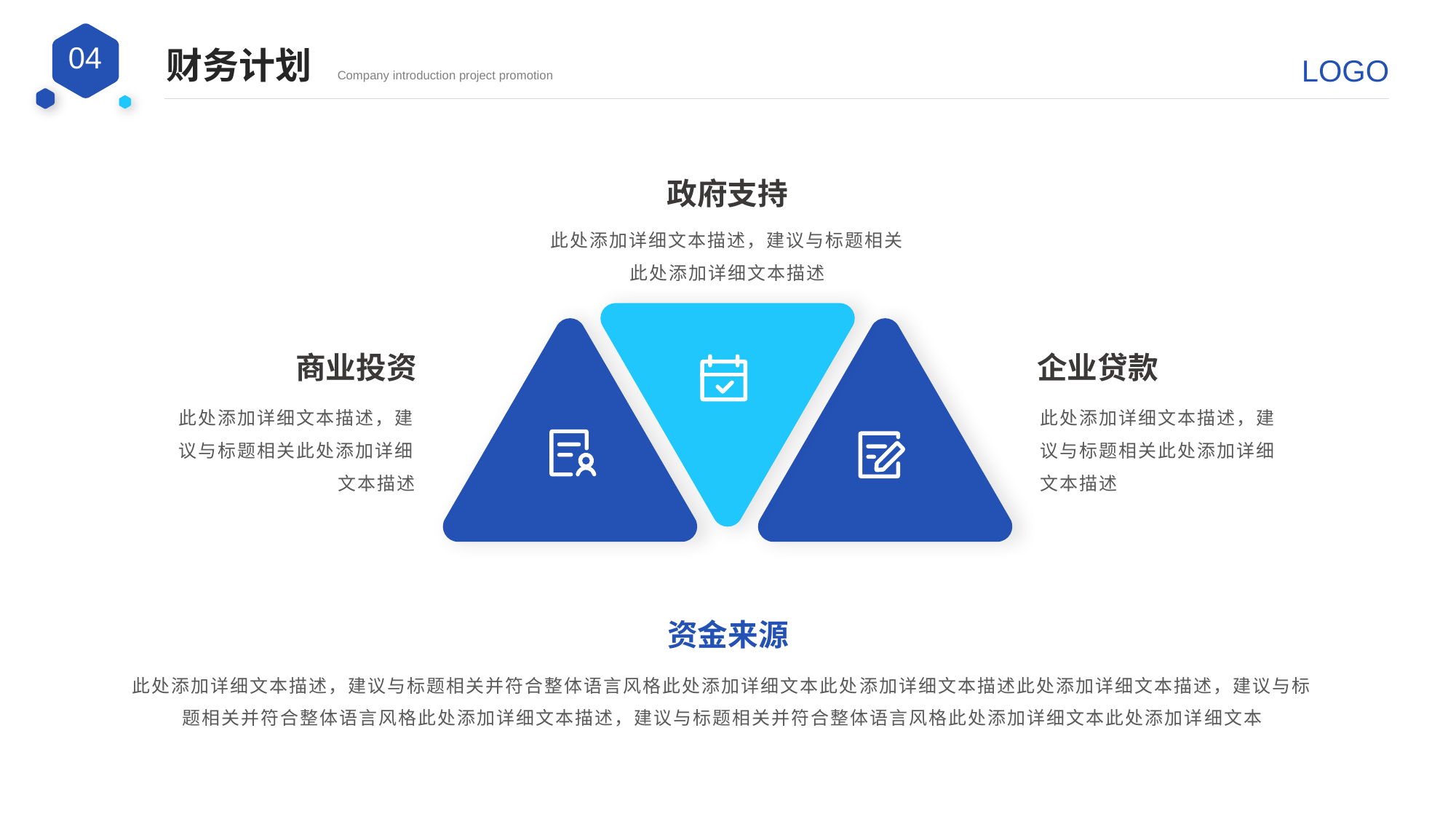

财务计划
Company introduction project promotion
政府支持
此处添加详细文本描述，建议与标题相关此处添加详细文本描述

商业投资
企业贷款
此处添加详细文本描述，建议与标题相关此处添加详细文本描述
此处添加详细文本描述，建议与标题相关此处添加详细文本描述

资金来源
此处添加详细文本描述，建议与标题相关并符合整体语言风格此处添加详细文本此处添加详细文本描述此处添加详细文本描述，建议与标题相关并符合整体语言风格此处添加详细文本描述，建议与标题相关并符合整体语言风格此处添加详细文本此处添加详细文本